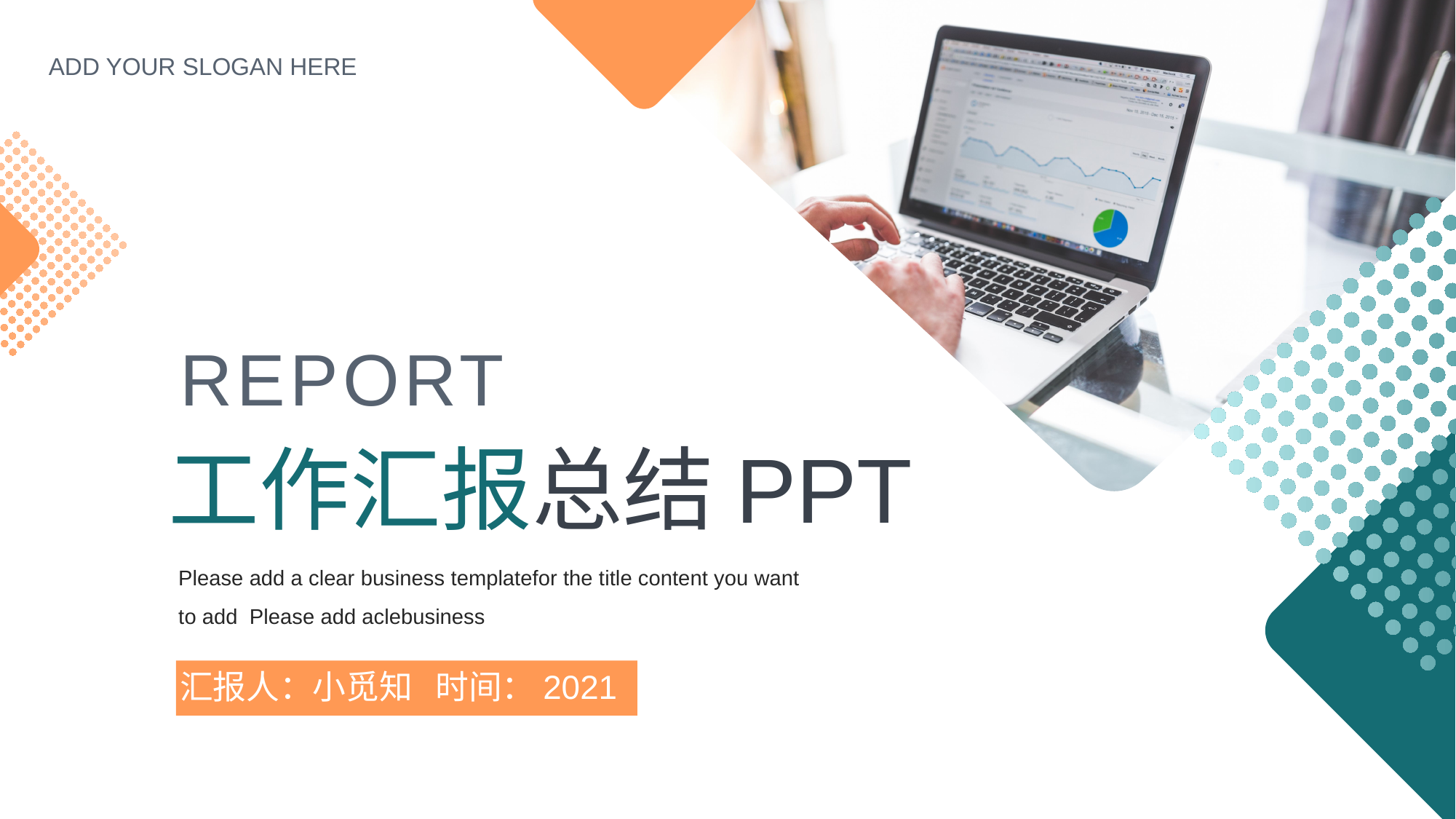

ADD YOUR SLOGAN HERE

REPORT
工作汇报总结PPT
Please add a clear business templatefor the title content you want to add  Please add aclebusiness

汇报人：小觅知   时间：2021